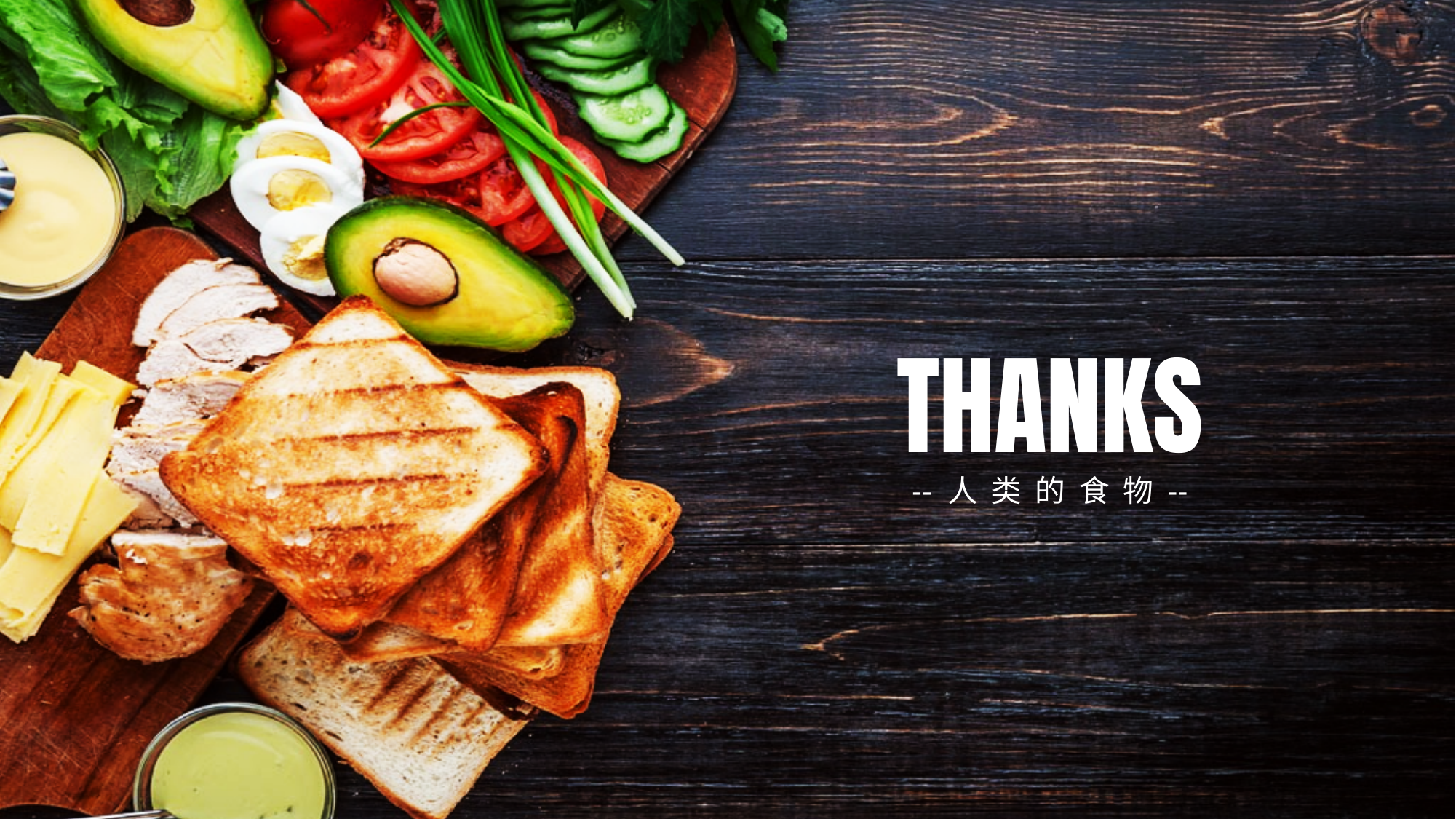

THANKS
-- 人  类  的  食  物 --
.